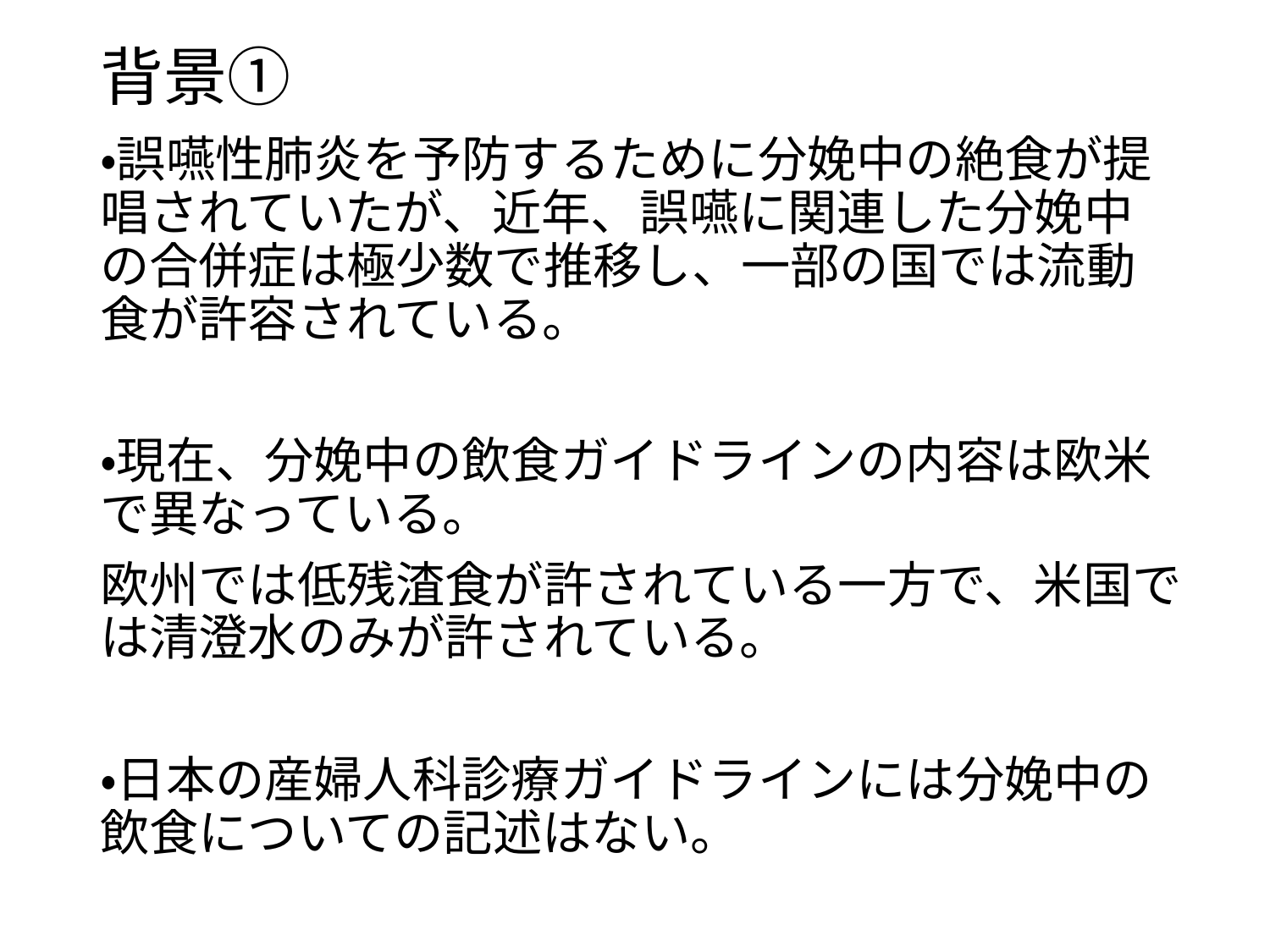

# 背景①
・誤嚥性肺炎を予防するために分娩中の絶食が提唱されていたが、近年、誤嚥に関連した分娩中の合併症は極少数で推移し、一部の国では流動食が許容されている。

・現在、分娩中の飲食ガイドラインの内容は欧米で異なっている。
欧州では低残渣食が許されている一方で、米国では清澄水のみが許されている。

・日本の産婦人科診療ガイドラインには分娩中の飲食についての記述はない。